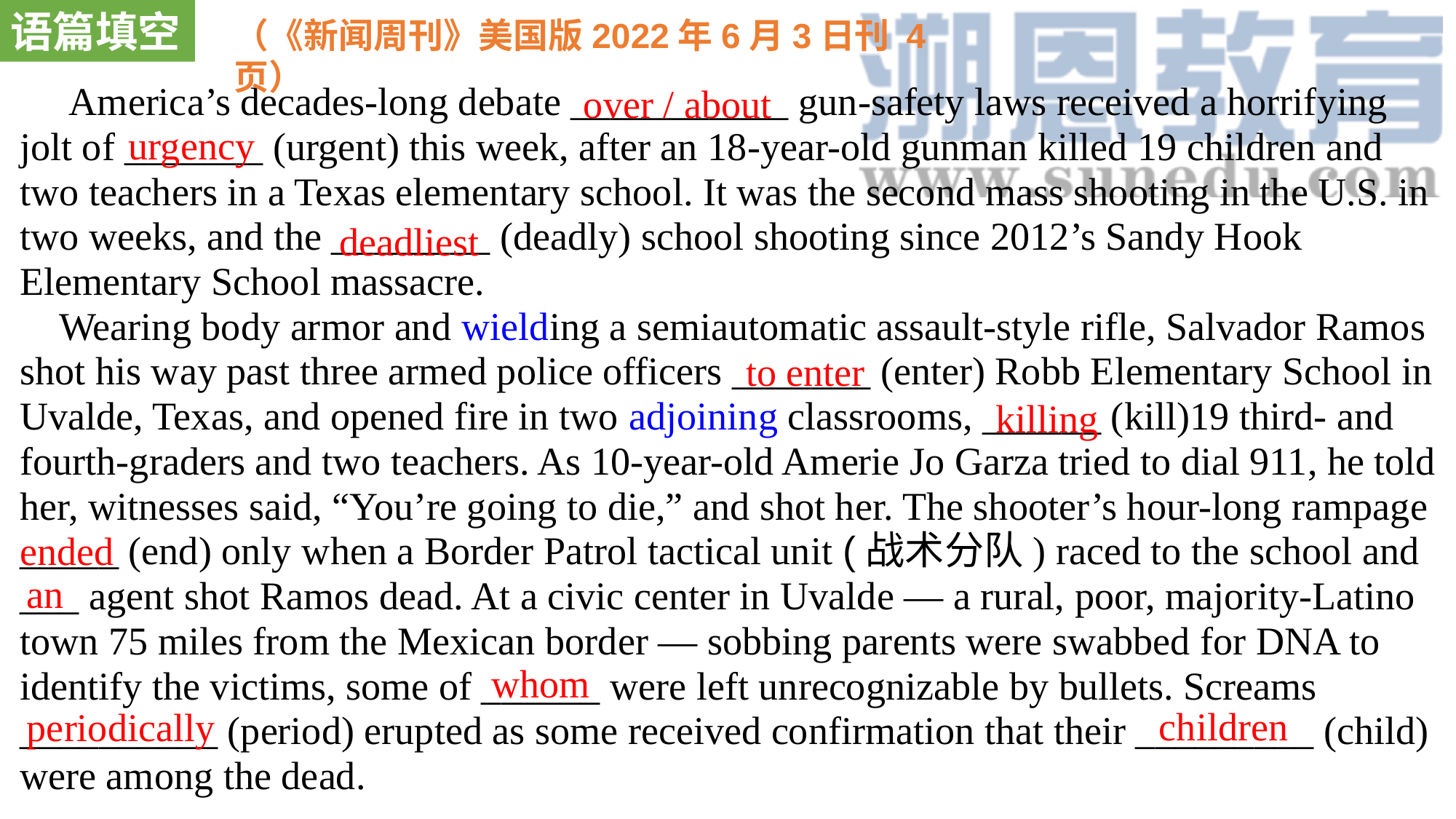

语篇填空
（《新闻周刊》美国版2022年6月3日刊 4页）
over / about
     America’s decades-long debate ___________ gun-safety laws received a horrifying jolt of _______ (urgent) this week, after an 18-year-old gunman killed 19 children and two teachers in a Texas elementary school. It was the second mass shooting in the U.S. in two weeks, and the ________ (deadly) school shooting since 2012’s Sandy Hook Elementary School massacre.
    Wearing body armor and wielding a semiautomatic assault-style rifle, Salvador Ramos shot his way past three armed police officers _______ (enter) Robb Elementary School in Uvalde, Texas, and opened fire in two adjoining classrooms, ______ (kill)19 third- and fourth-graders and two teachers. As 10-year-old Amerie Jo Garza tried to dial 911, he told her, witnesses said, “You’re going to die,” and shot her. The shooter’s hour-long rampage _____ (end) only when a Border Patrol tactical unit (战术分队) raced to the school and ___ agent shot Ramos dead. At a civic center in Uvalde — a rural, poor, majority-Latino town 75 miles from the Mexican border — sobbing parents were swabbed for DNA to identify the victims, some of ______ were left unrecognizable by bullets. Screams __________ (period) erupted as some received confirmation that their _________ (child) were among the dead.
urgency
deadliest
to enter
killing
ended
an
whom
children
periodically